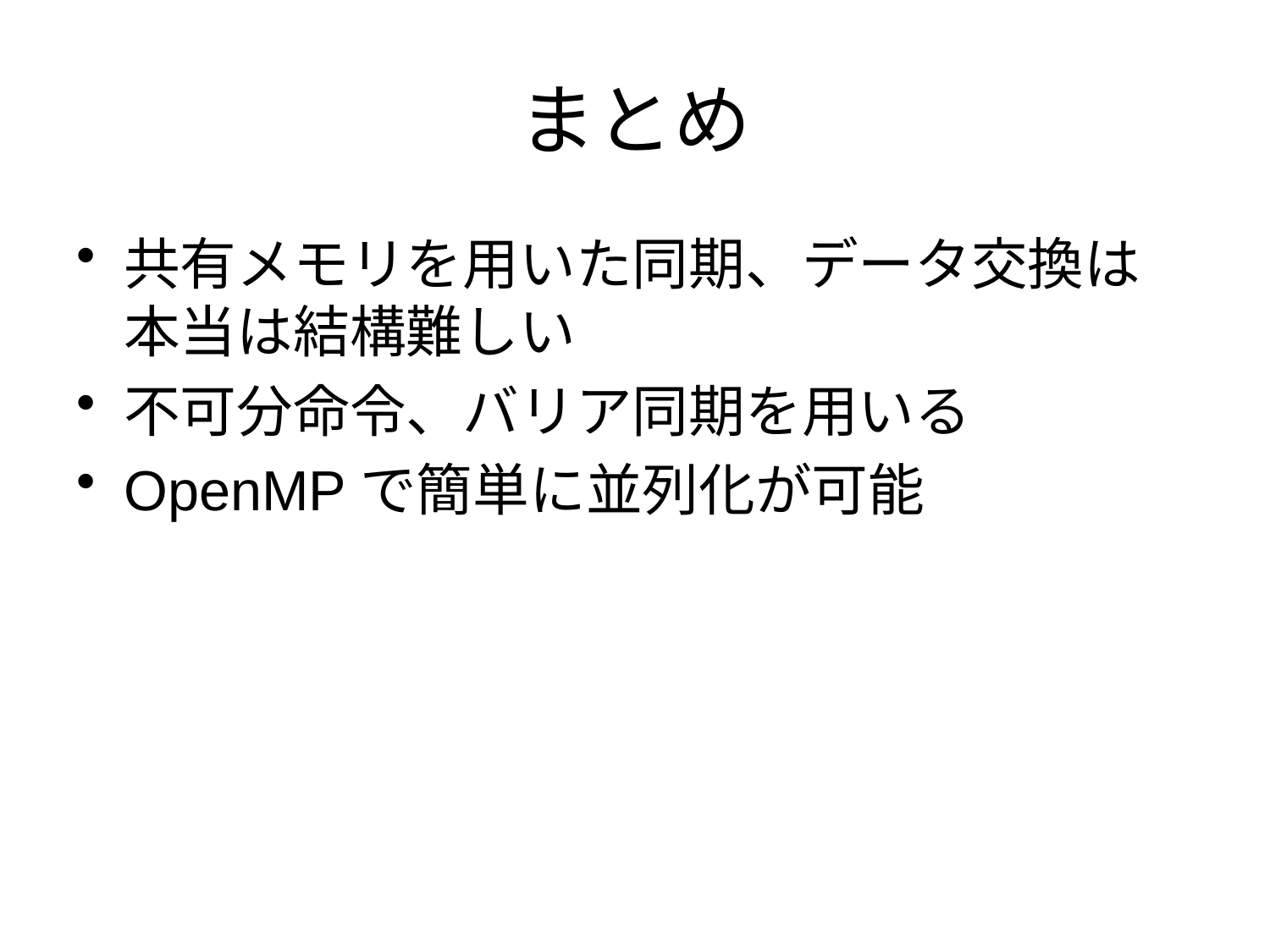

# まとめ
共有メモリを用いた同期、データ交換は本当は結構難しい
不可分命令、バリア同期を用いる
OpenMPで簡単に並列化が可能